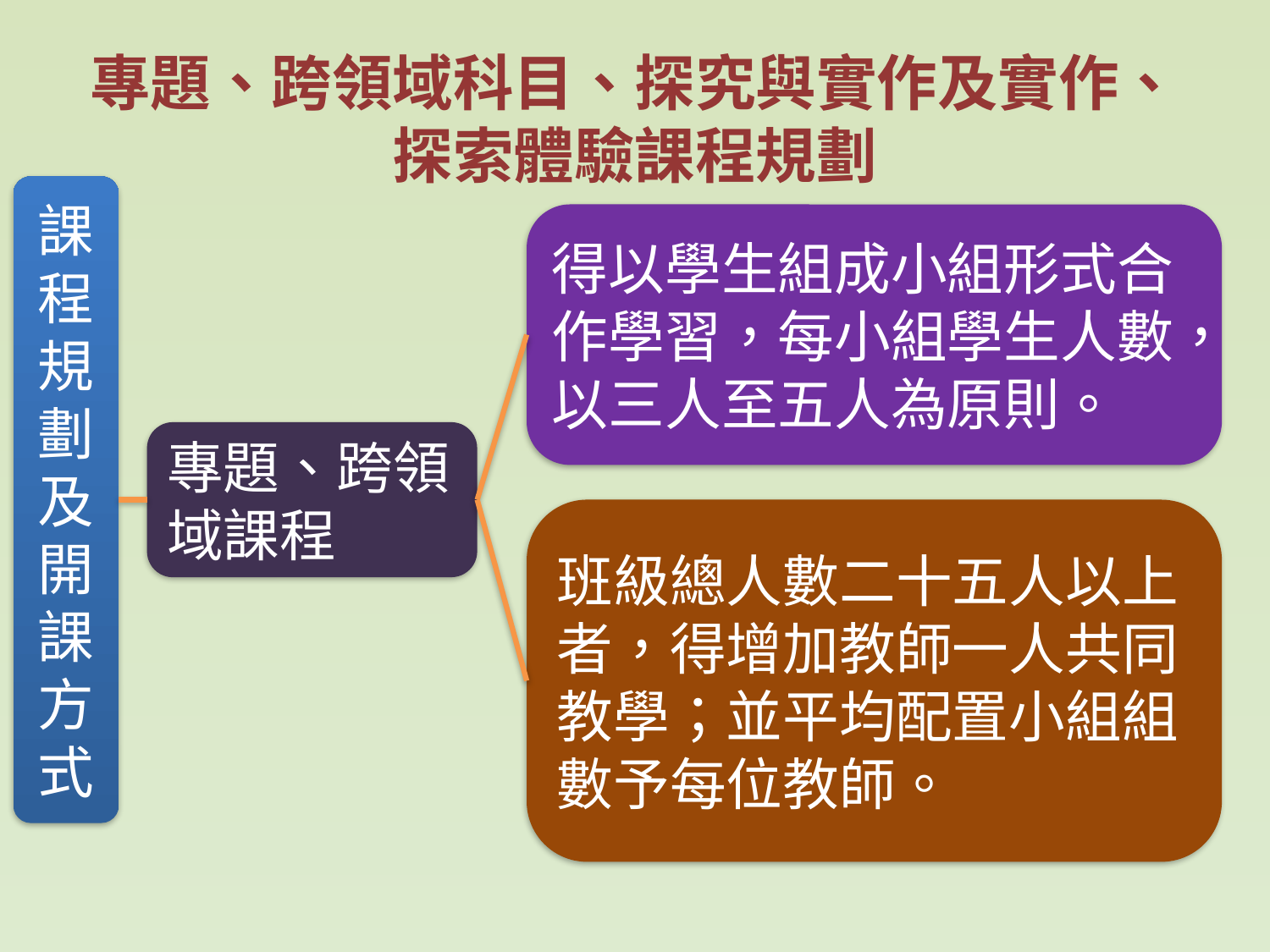

# 專題、跨領域科目、探究與實作及實作、探索體驗課程規劃
課程規劃及開課方式
得以學生組成小組形式合作學習，每小組學生人數，以三人至五人為原則。
專題、跨領域課程
班級總人數二十五人以上者，得增加教師一人共同教學；並平均配置小組組數予每位教師。